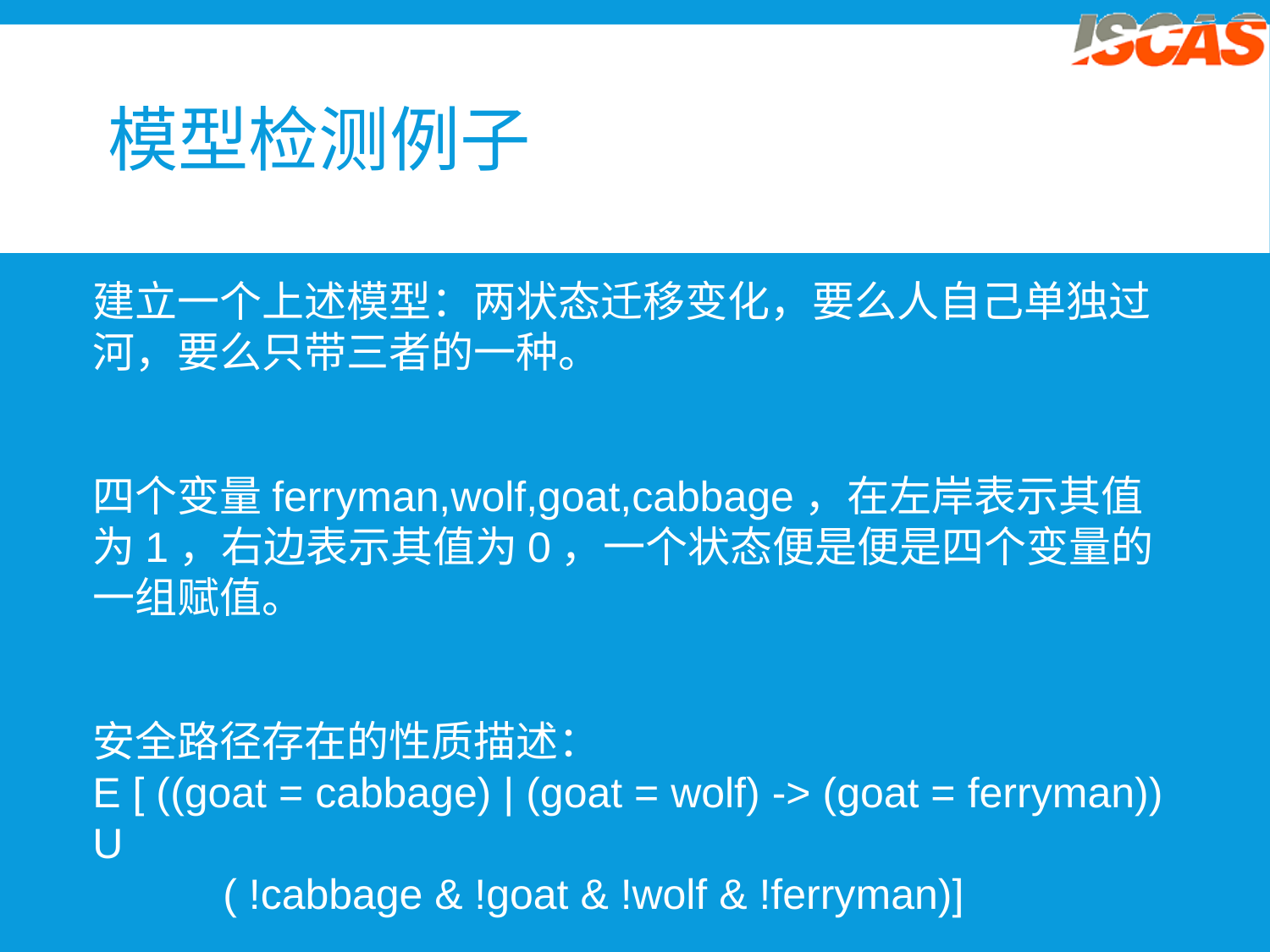

# 模型检测例子
建立一个上述模型：两状态迁移变化，要么人自己单独过河，要么只带三者的一种。

四个变量ferryman,wolf,goat,cabbage，在左岸表示其值为1，右边表示其值为0，一个状态便是便是四个变量的一组赋值。

安全路径存在的性质描述：
E [ ((goat = cabbage) | (goat = wolf) -> (goat = ferryman)) U
           ( !cabbage & !goat & !wolf & !ferryman)]